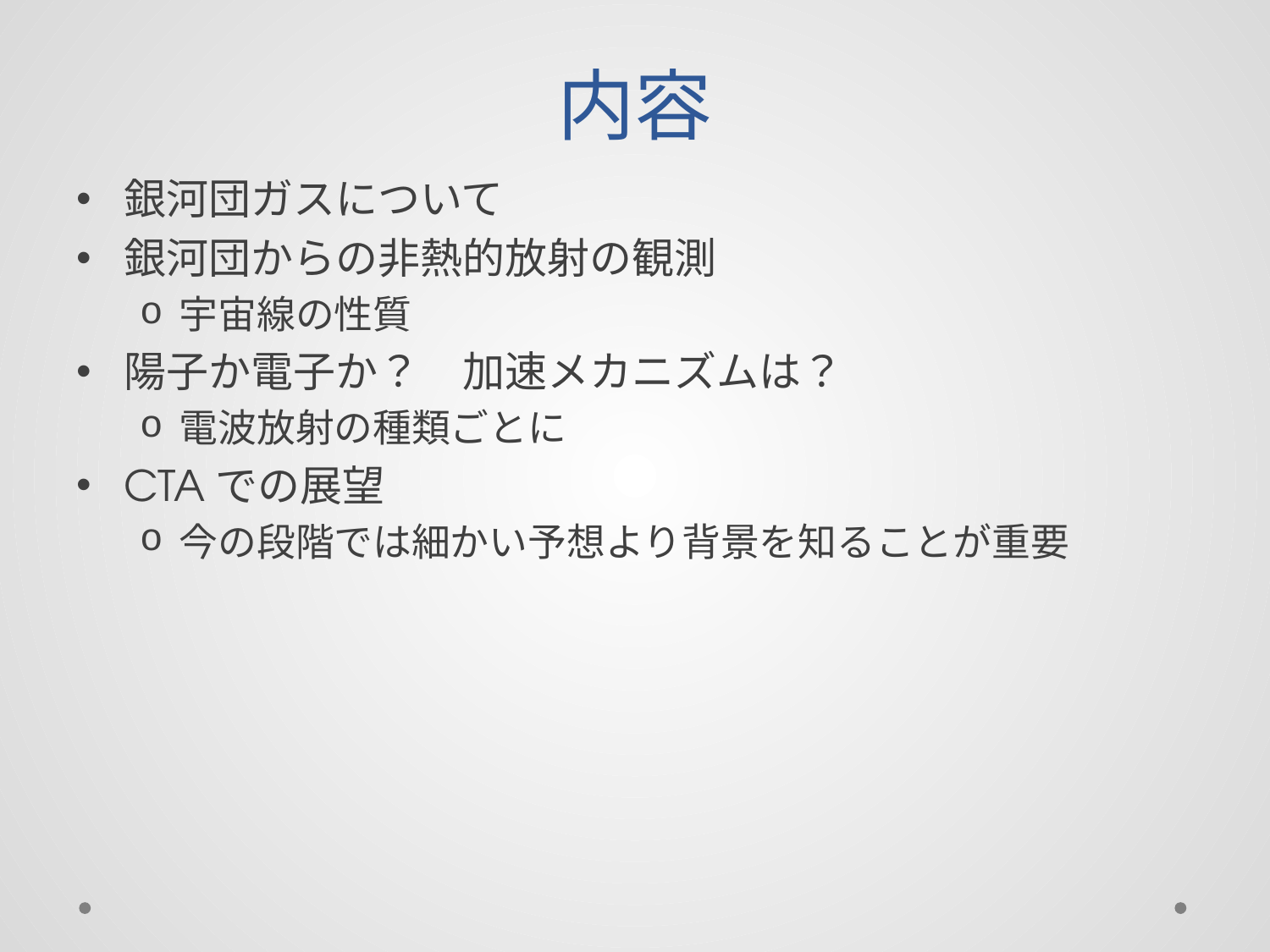

# 内容
銀河団ガスについて
銀河団からの非熱的放射の観測
宇宙線の性質
陽子か電子か？　加速メカニズムは？
電波放射の種類ごとに
CTAでの展望
今の段階では細かい予想より背景を知ることが重要